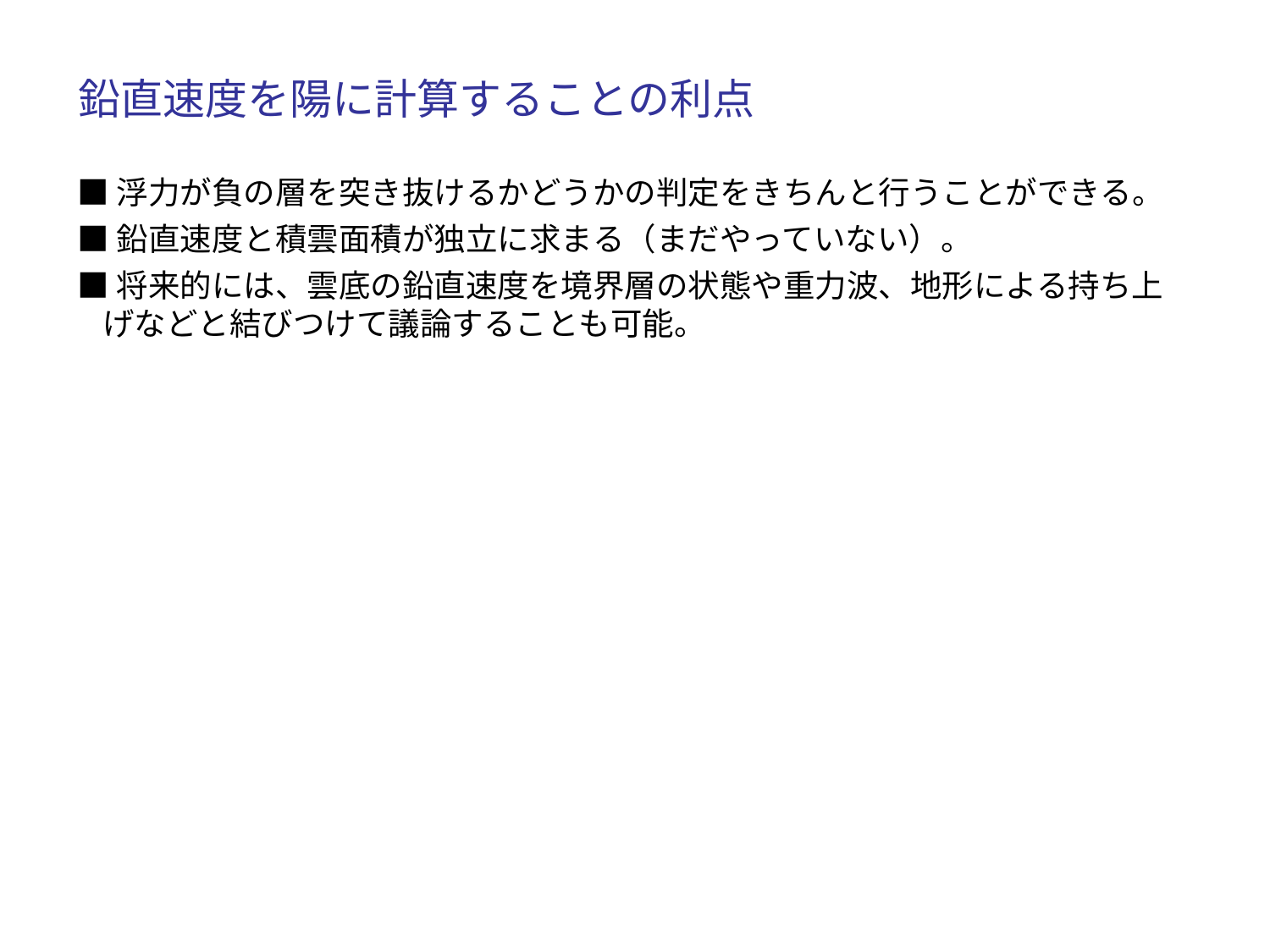

鉛直速度を陽に計算することの利点
■浮力が負の層を突き抜けるかどうかの判定をきちんと行うことができる。
■鉛直速度と積雲面積が独立に求まる（まだやっていない）。
■将来的には、雲底の鉛直速度を境界層の状態や重力波、地形による持ち上げなどと結びつけて議論することも可能。